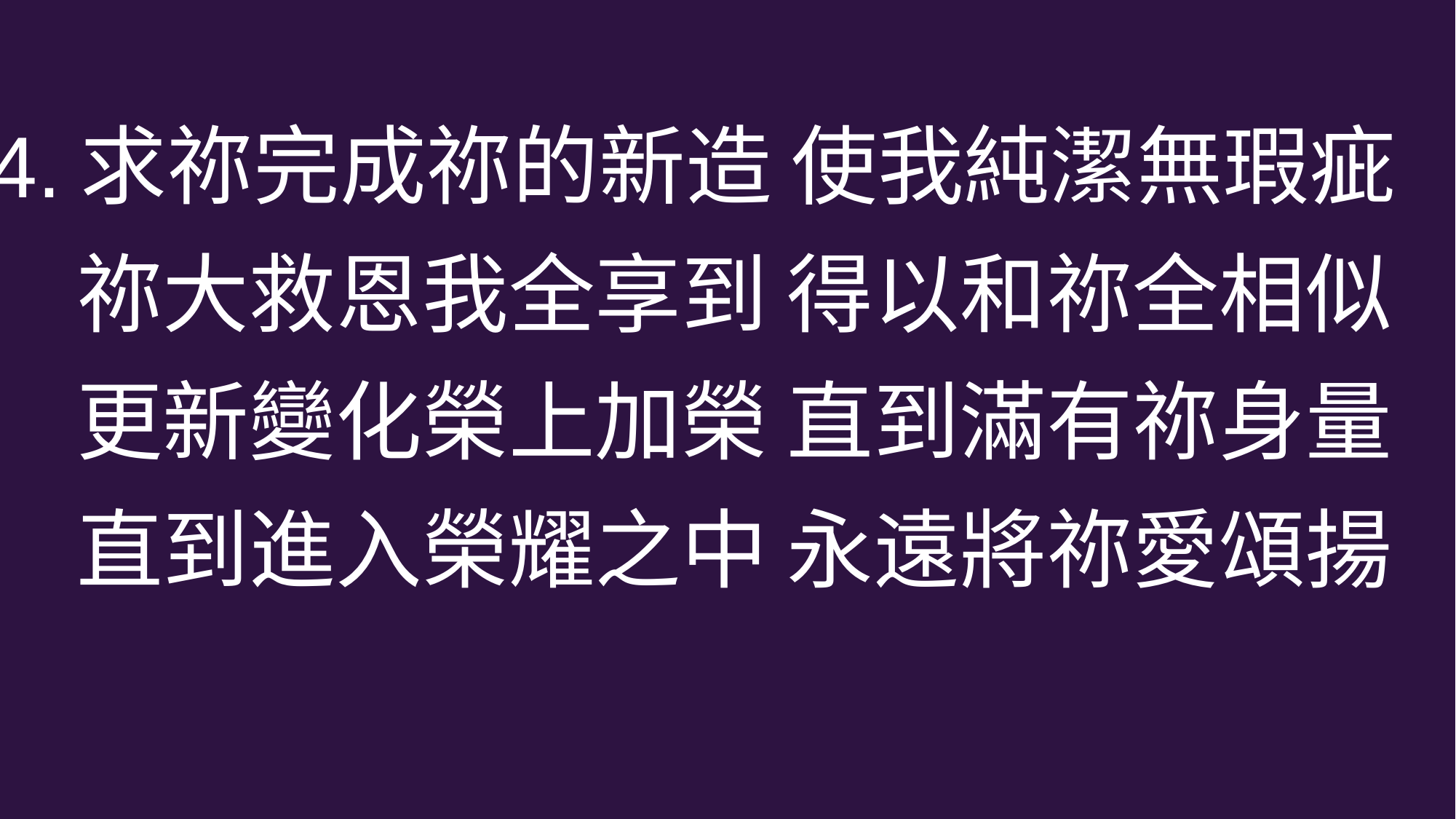

4.求祢完成祢的新造 使我純潔無瑕疵
   祢大救恩我全享到 得以和祢全相似
   更新變化榮上加榮 直到滿有祢身量
   直到進入榮耀之中 永遠將祢愛頌揚